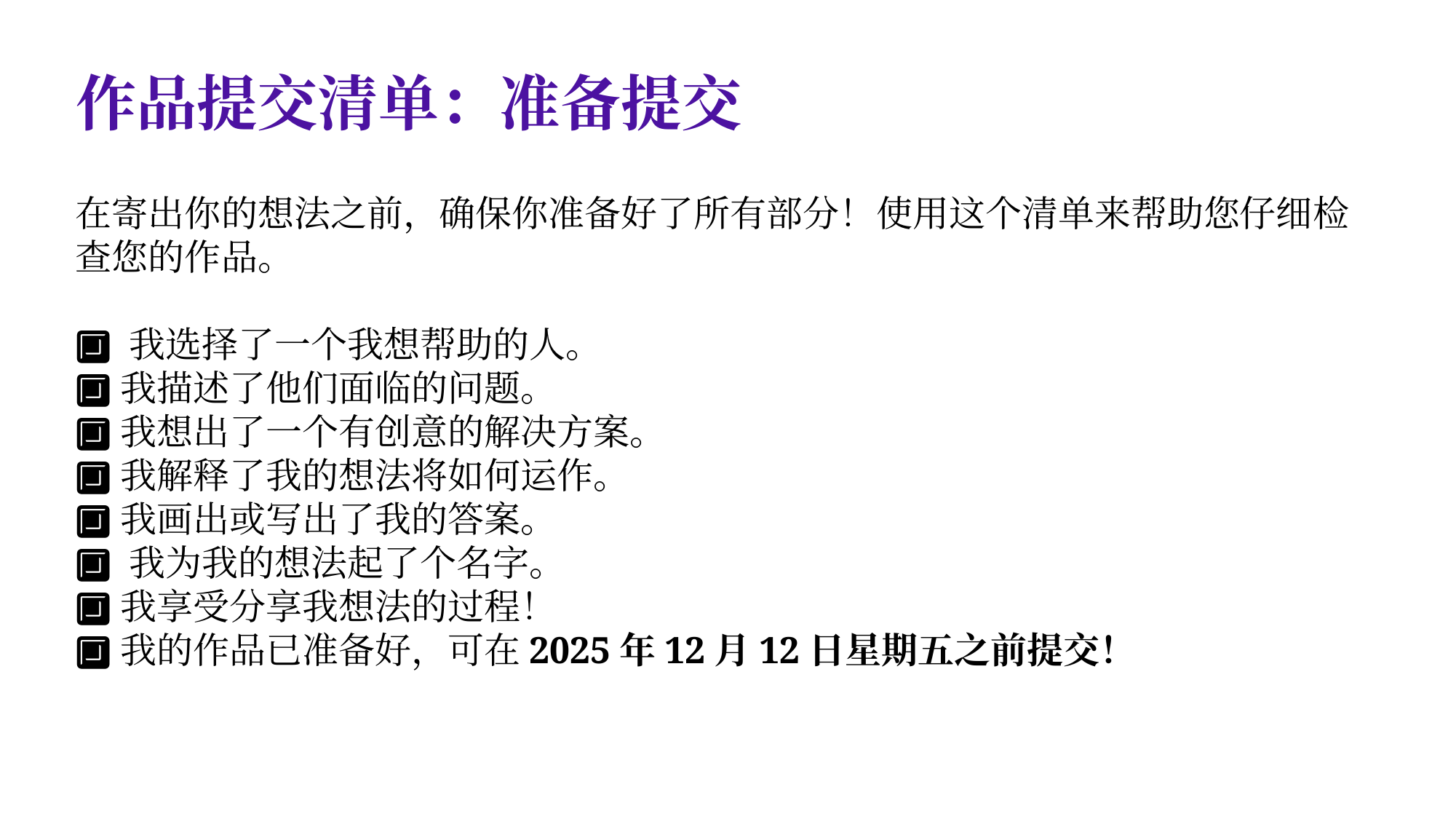

# 作品提交清单：准备提交
在寄出你的想法之前，确保你准备好了所有部分！使用这个清单来帮助您仔细检查您的作品。
🔲 我选择了一个我想帮助的人。
🔲 我描述了他们面临的问题。
🔲 我想出了一个有创意的解决方案。
🔲 我解释了我的想法将如何运作。
🔲 我画出或写出了我的答案。
🔲 我为我的想法起了个名字。
🔲 我享受分享我想法的过程！
🔲 我的作品已准备好，可在2025年12月12日星期五之前提交！